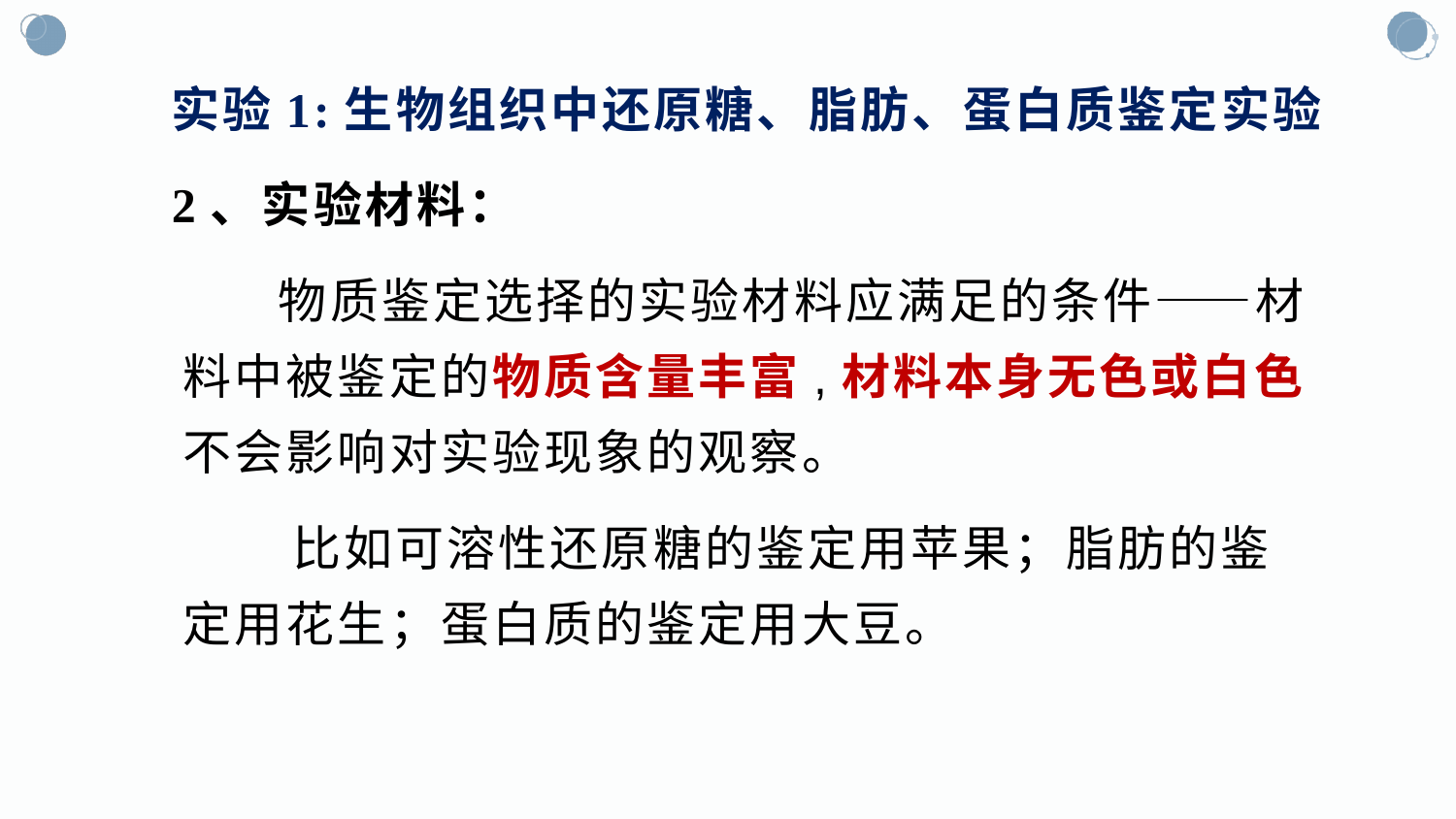

实验1:生物组织中还原糖、脂肪、蛋白质鉴定实验
2、实验材料：
      物质鉴定选择的实验材料应满足的条件——材料中被鉴定的物质含量丰富,材料本身无色或白色不会影响对实验现象的观察。
       比如可溶性还原糖的鉴定用苹果；脂肪的鉴定用花生；蛋白质的鉴定用大豆。